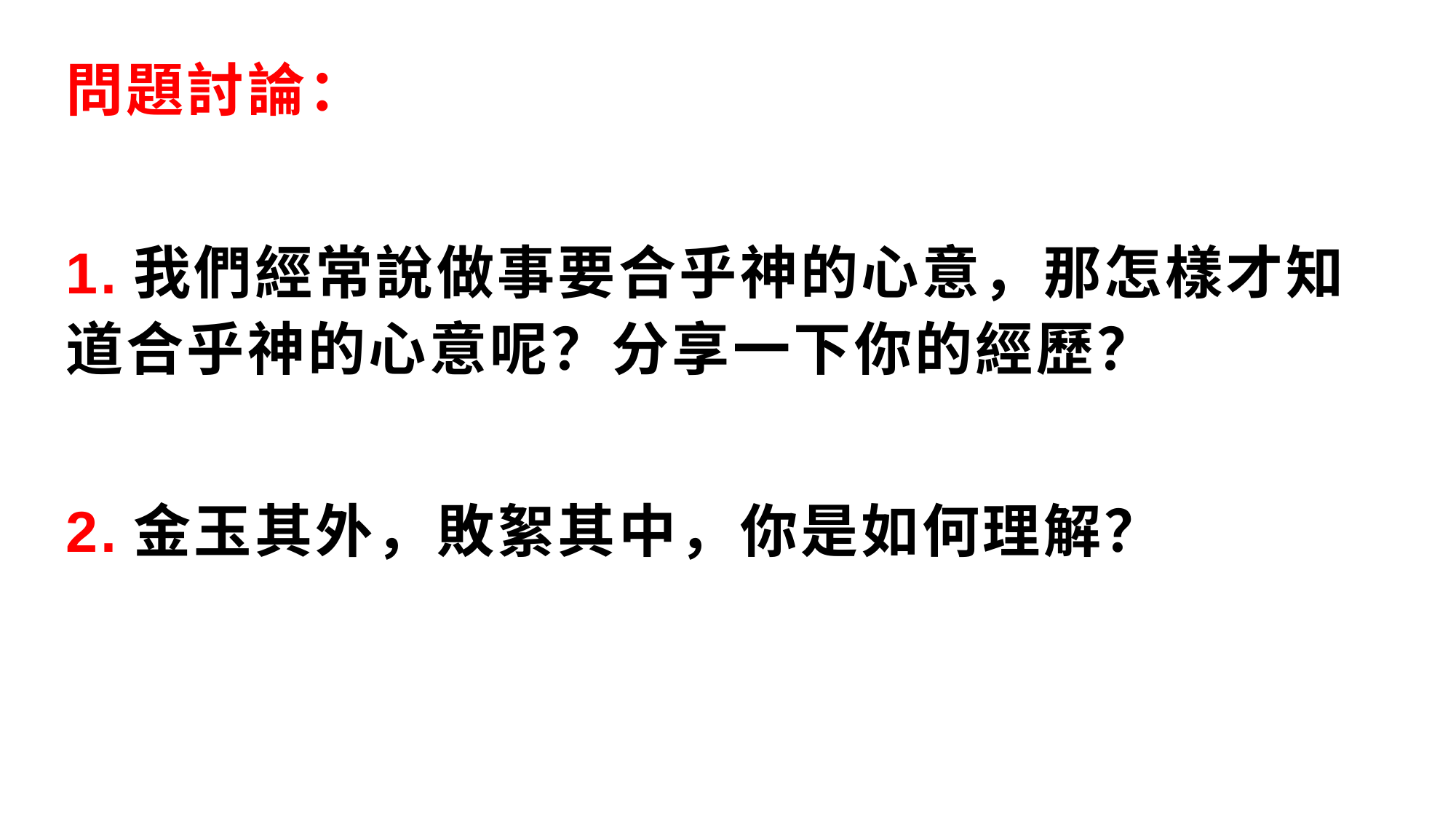

問題討論：

1.我們經常說做事要合乎神的心意，那怎樣才知道合乎神的心意呢？分享一下你的經歷？

2.金玉其外，敗絮其中，你是如何理解？